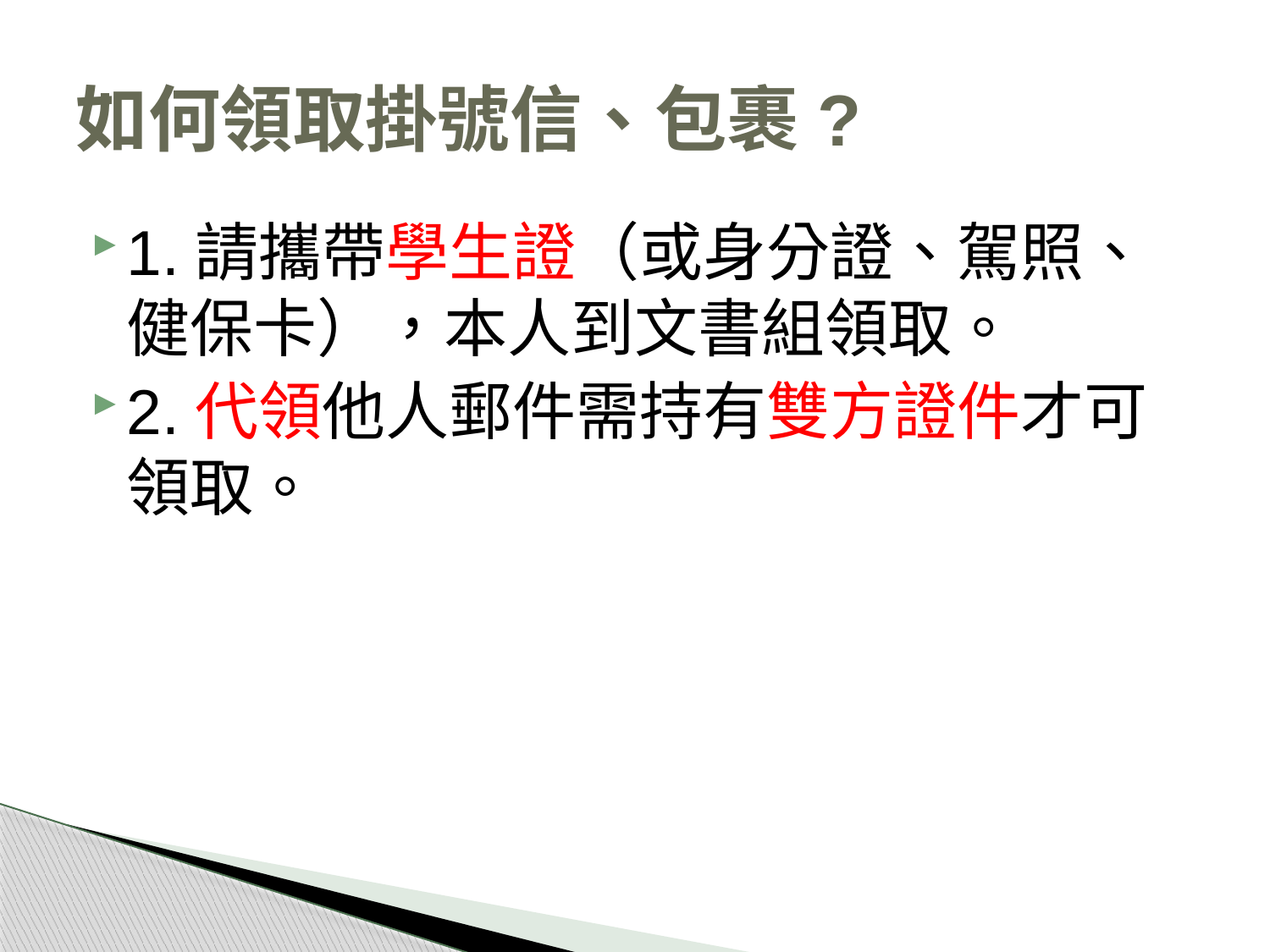

# 如何領取掛號信、包裹?
1.請攜帶學生證（或身分證、駕照、健保卡），本人到文書組領取。
2.代領他人郵件需持有雙方證件才可領取。